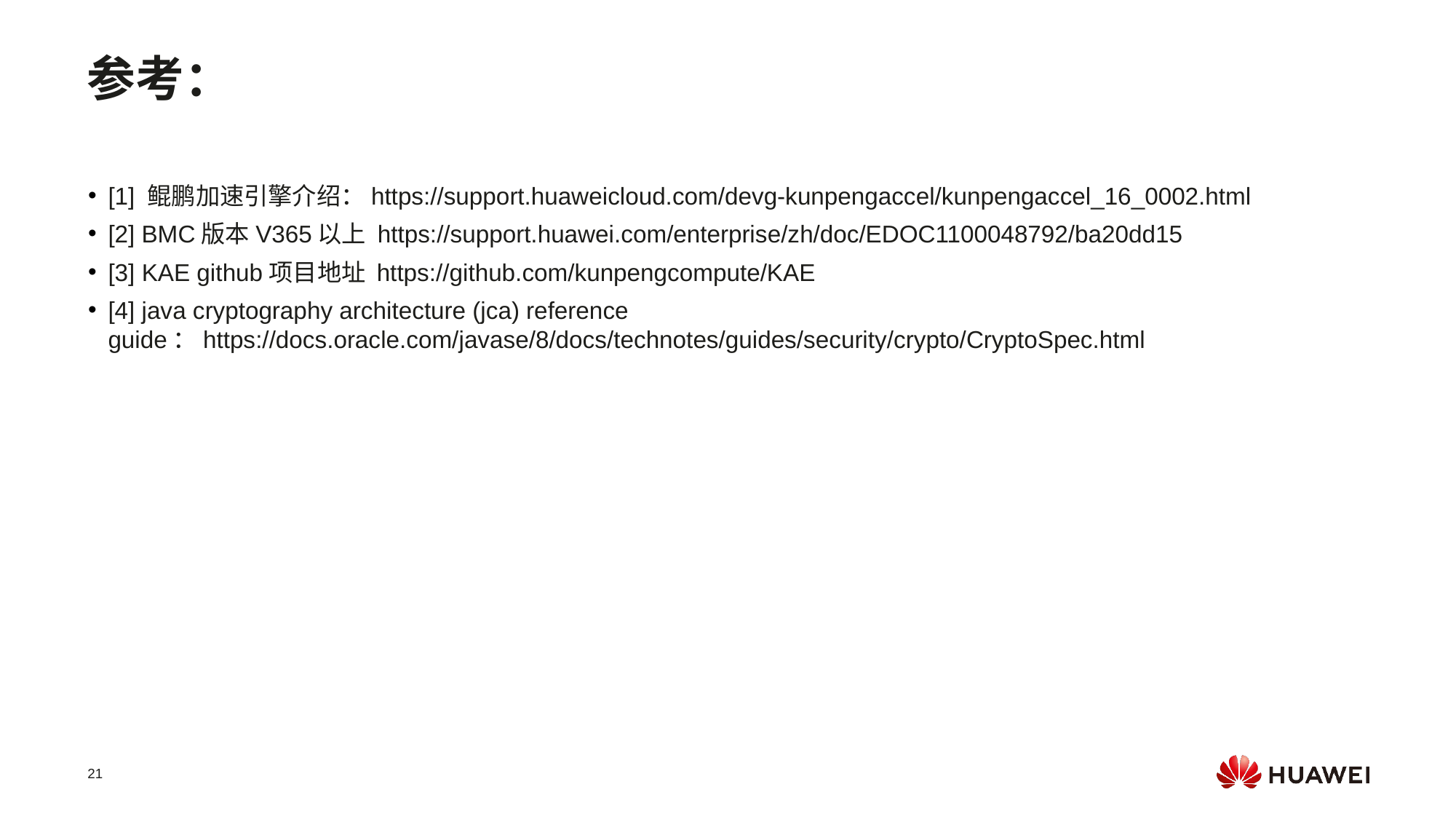

参考：
[1] 鲲鹏加速引擎介绍：https://support.huaweicloud.com/devg-kunpengaccel/kunpengaccel_16_0002.html
[2] BMC版本V365以上 https://support.huawei.com/enterprise/zh/doc/EDOC1100048792/ba20dd15
[3] 	KAE github项目地址 https://github.com/kunpengcompute/KAE
[4] java cryptography architecture (jca) reference guide：https://docs.oracle.com/javase/8/docs/technotes/guides/security/crypto/CryptoSpec.html